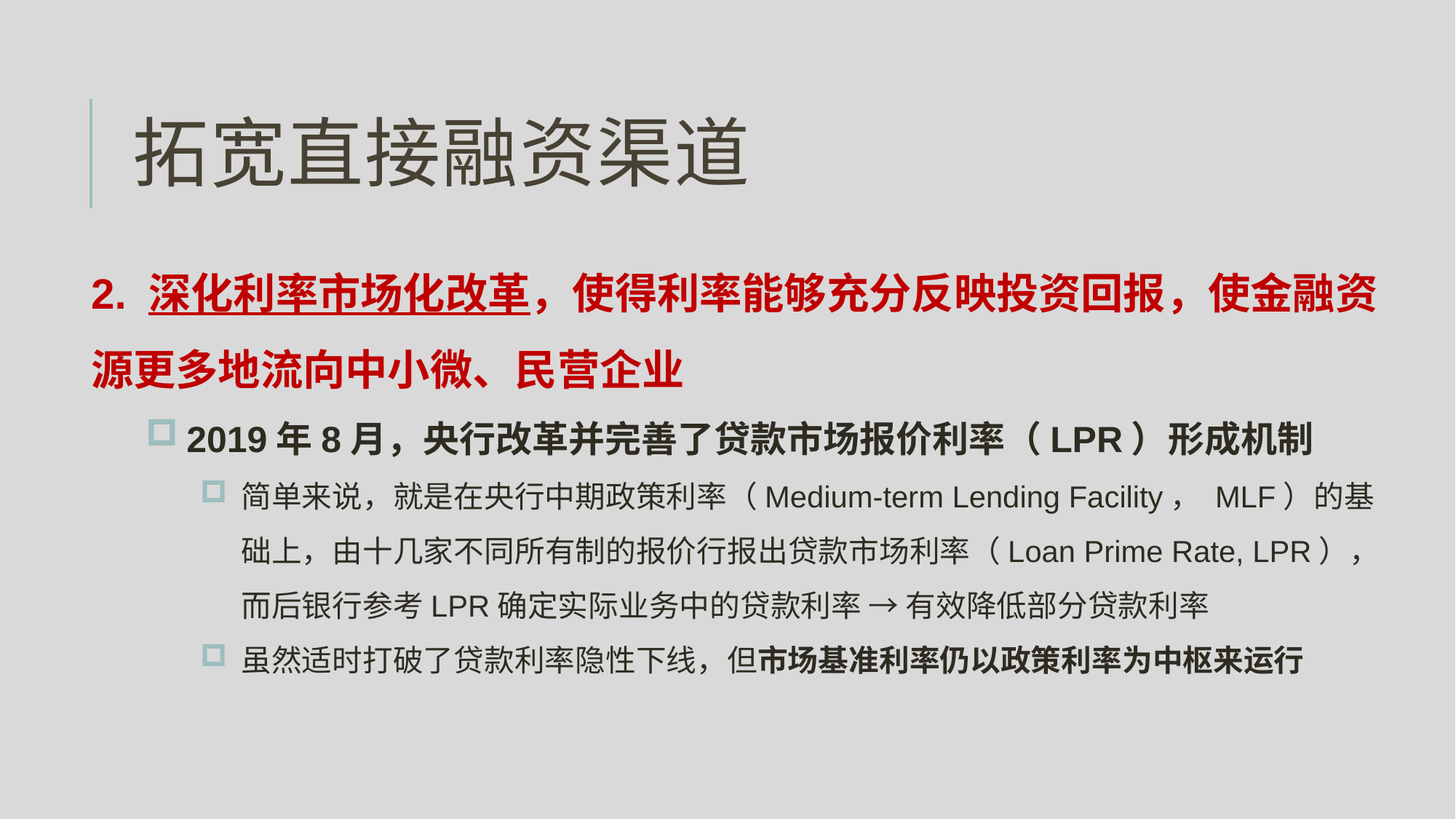

# 拓宽直接融资渠道
2. 深化利率市场化改革，使得利率能够充分反映投资回报，使金融资源更多地流向中小微、民营企业
2019年8月，央行改革并完善了贷款市场报价利率（LPR）形成机制
简单来说，就是在央行中期政策利率（Medium-term Lending Facility， MLF）的基础上，由十几家不同所有制的报价行报出贷款市场利率（Loan Prime Rate, LPR），而后银行参考LPR确定实际业务中的贷款利率 → 有效降低部分贷款利率
虽然适时打破了贷款利率隐性下线，但市场基准利率仍以政策利率为中枢来运行